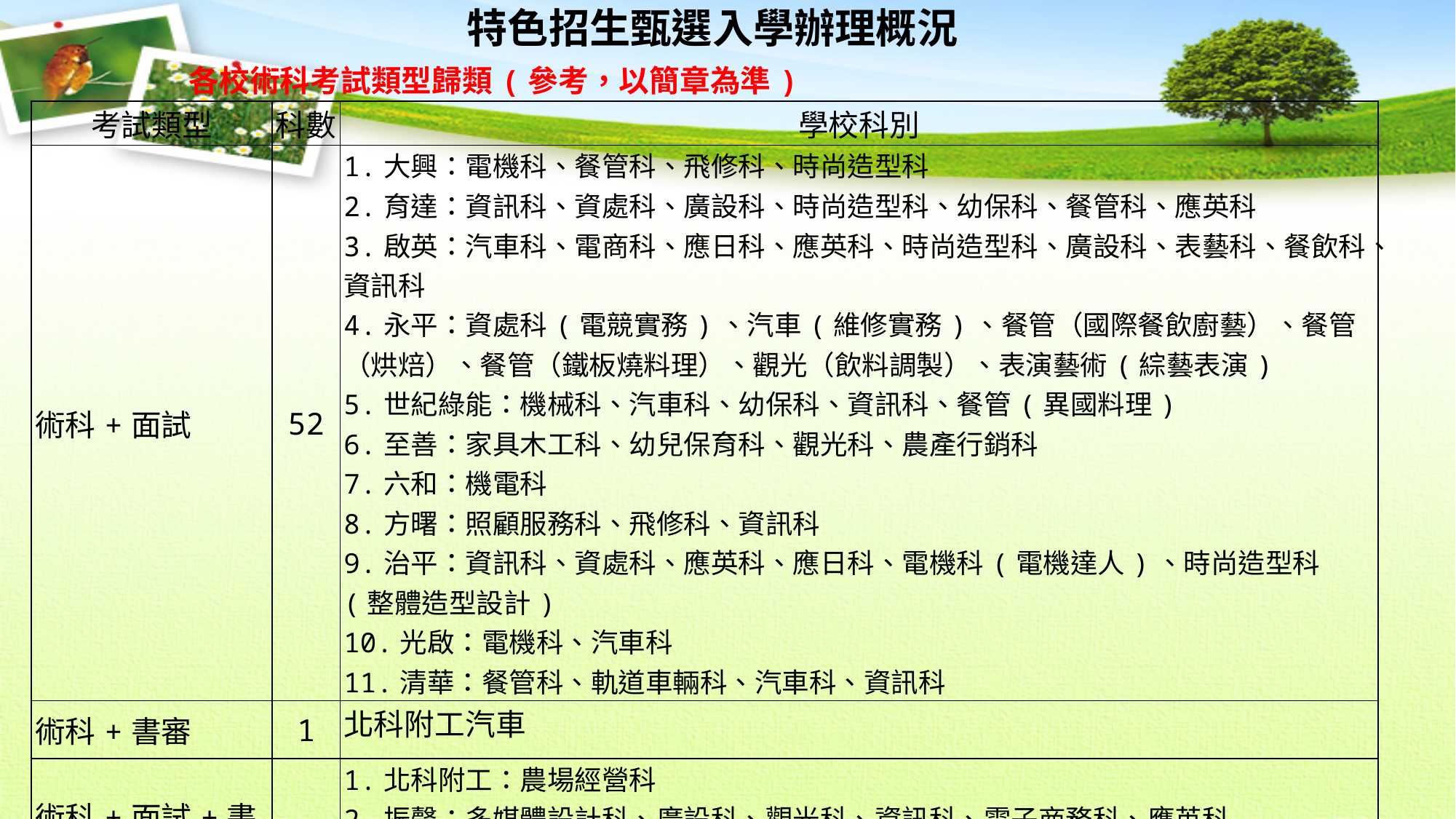

特色招生甄選入學辦理概況
| 各校術科考試類型歸類(參考，以簡章為準) |  |  |
| --- | --- | --- |
| 考試類型 | 科數 | 學校科別 |
| 術科+面試 | 52 | 1.大興：電機科、餐管科、飛修科、時尚造型科 2.育達：資訊科、資處科、廣設科、時尚造型科、幼保科、餐管科、應英科 3.啟英：汽車科、電商科、應日科、應英科、時尚造型科、廣設科、表藝科、餐飲科、資訊科 4.永平：資處科(電競實務)、汽車(維修實務)、餐管（國際餐飲廚藝）、餐管（烘焙）、餐管（鐵板燒料理）、觀光（飲料調製）、表演藝術(綜藝表演) 5.世紀綠能：機械科、汽車科、幼保科、資訊科、餐管(異國料理) 6.至善：家具木工科、幼兒保育科、觀光科、農產行銷科 7.六和：機電科 8.方曙：照顧服務科、飛修科、資訊科 9.治平：資訊科、資處科、應英科、應日科、電機科(電機達人)、時尚造型科(整體造型設計) 10.光啟：電機科、汽車科 11.清華：餐管科、軌道車輛科、汽車科、資訊科 |
| 術科+書審 | 1 | 北科附工汽車 |
| 術科+面試+書審 | 19 | 1.北科附工：農場經營科 2.振聲：多媒體設計科、廣設科、觀光科、資訊科、電子商務科、應英科 3.新興：機械科、汽車科、飛修科、資訊科、電子科、資處科、國貿科、應日科、應英科、多媒體設計科、觀光科、電子商務科 |
| 合計 | 72 |  |